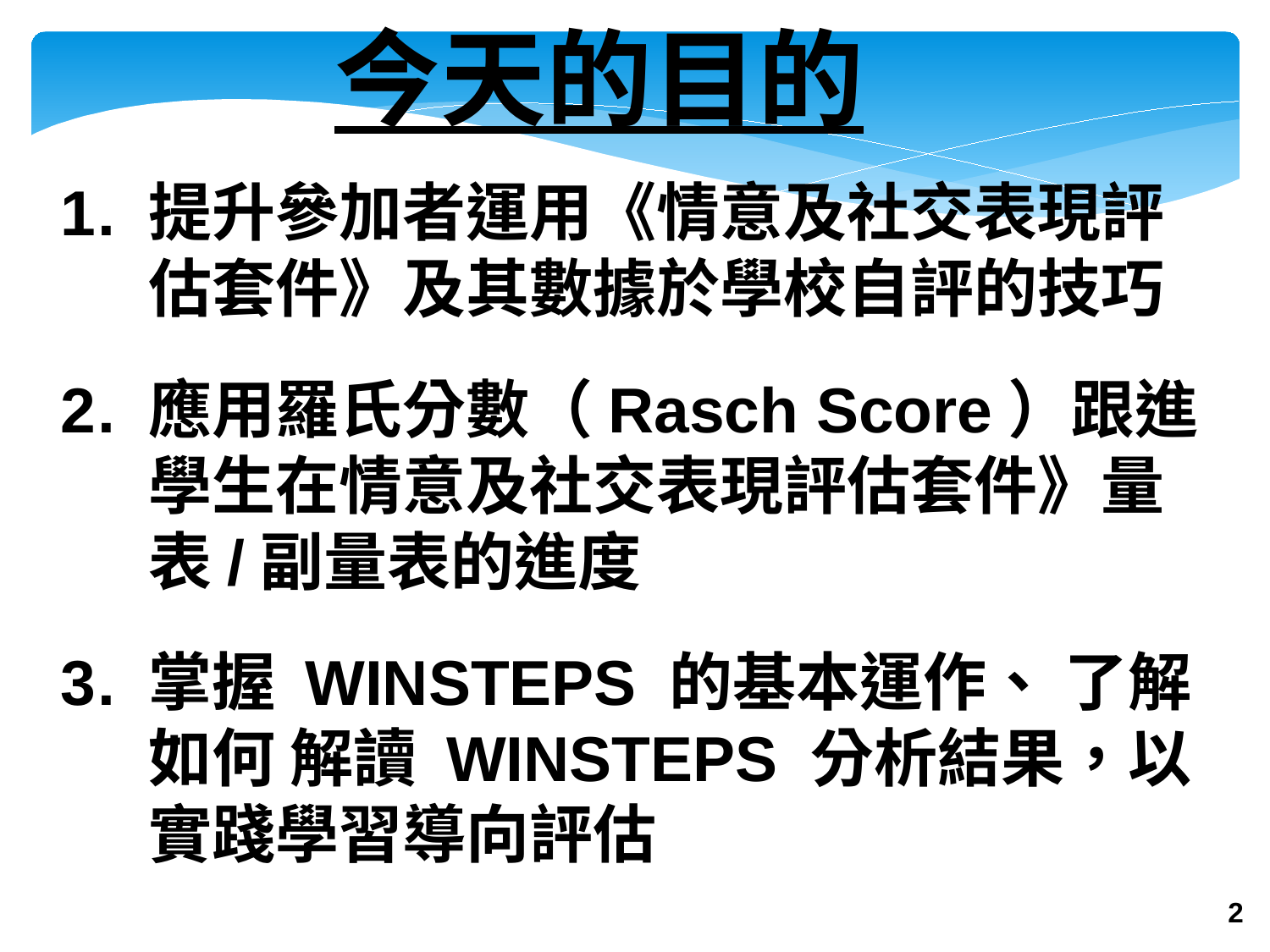

今天的目的
提升參加者運用《情意及社交表現評估套件》及其數據於學校自評的技巧
應用羅氏分數（Rasch Score）跟進學生在情意及社交表現評估套件》量表/副量表的進度
掌握 WINSTEPS 的基本運作、 了解如何 解讀 WINSTEPS 分析結果，以實踐學習導向評估
2